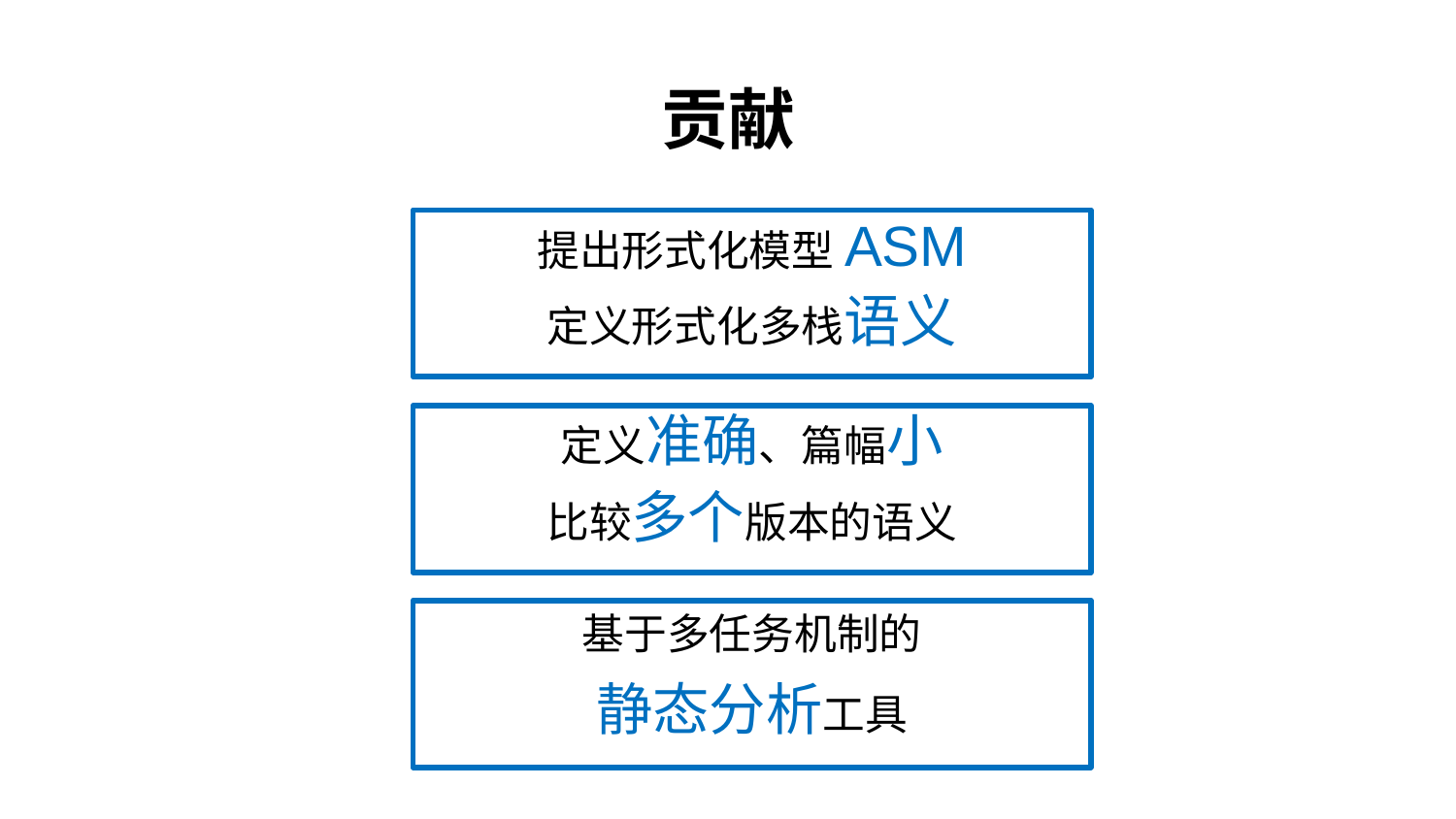

# 贡献
提出形式化模型ASM
定义形式化多栈语义

定义准确、篇幅小
比较多个版本的语义

基于多任务机制的
静态分析工具